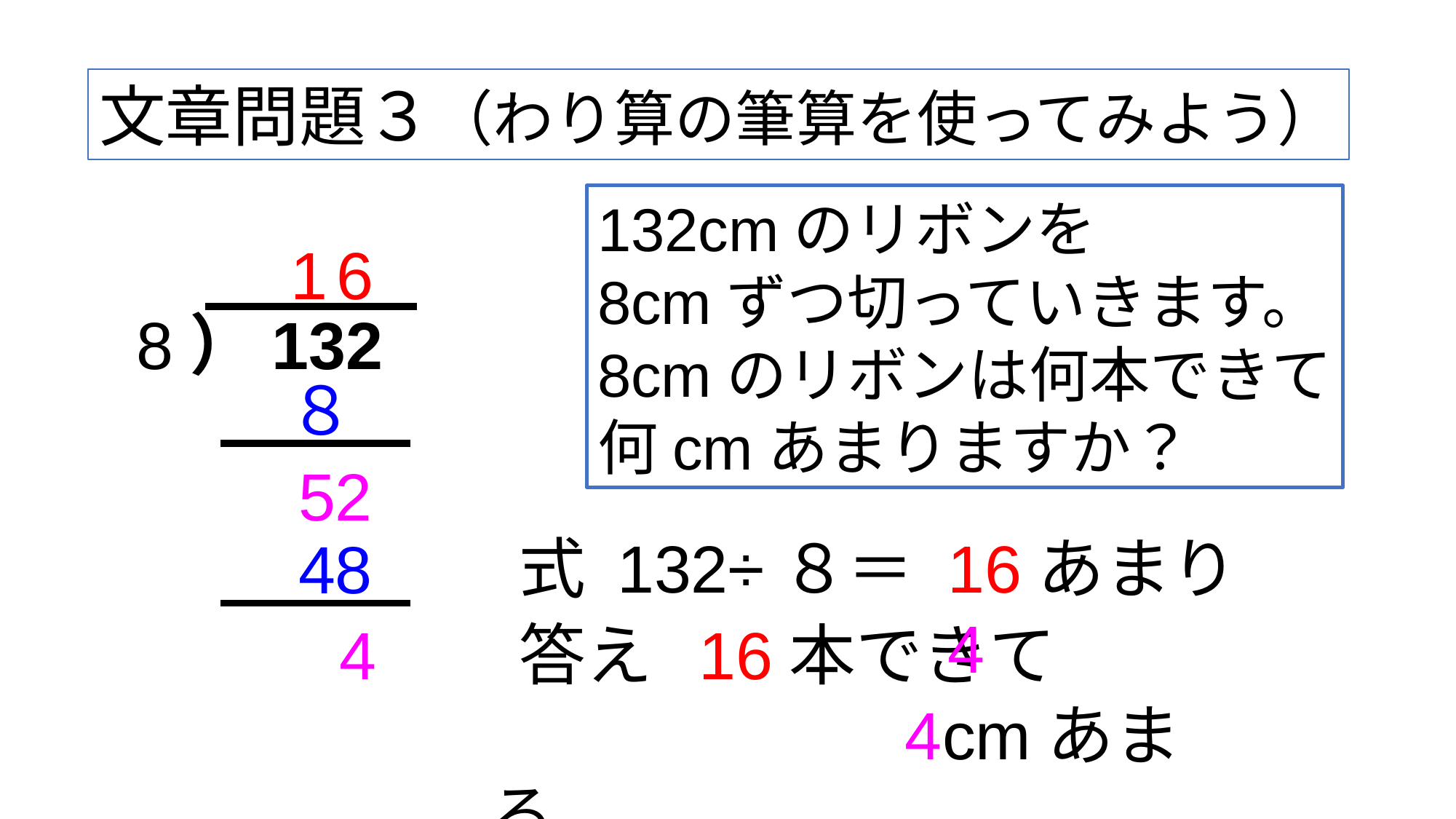

文章問題３（わり算の筆算を使ってみよう）
132cmのリボンを
8cmずつ切っていきます。
8cmのリボンは何本できて
何cmあまりますか？
1
6
8）132
８
52
16あまり4
 式 132÷８＝
48
4
 答え  16本できて
　　　　　　4cmあまる